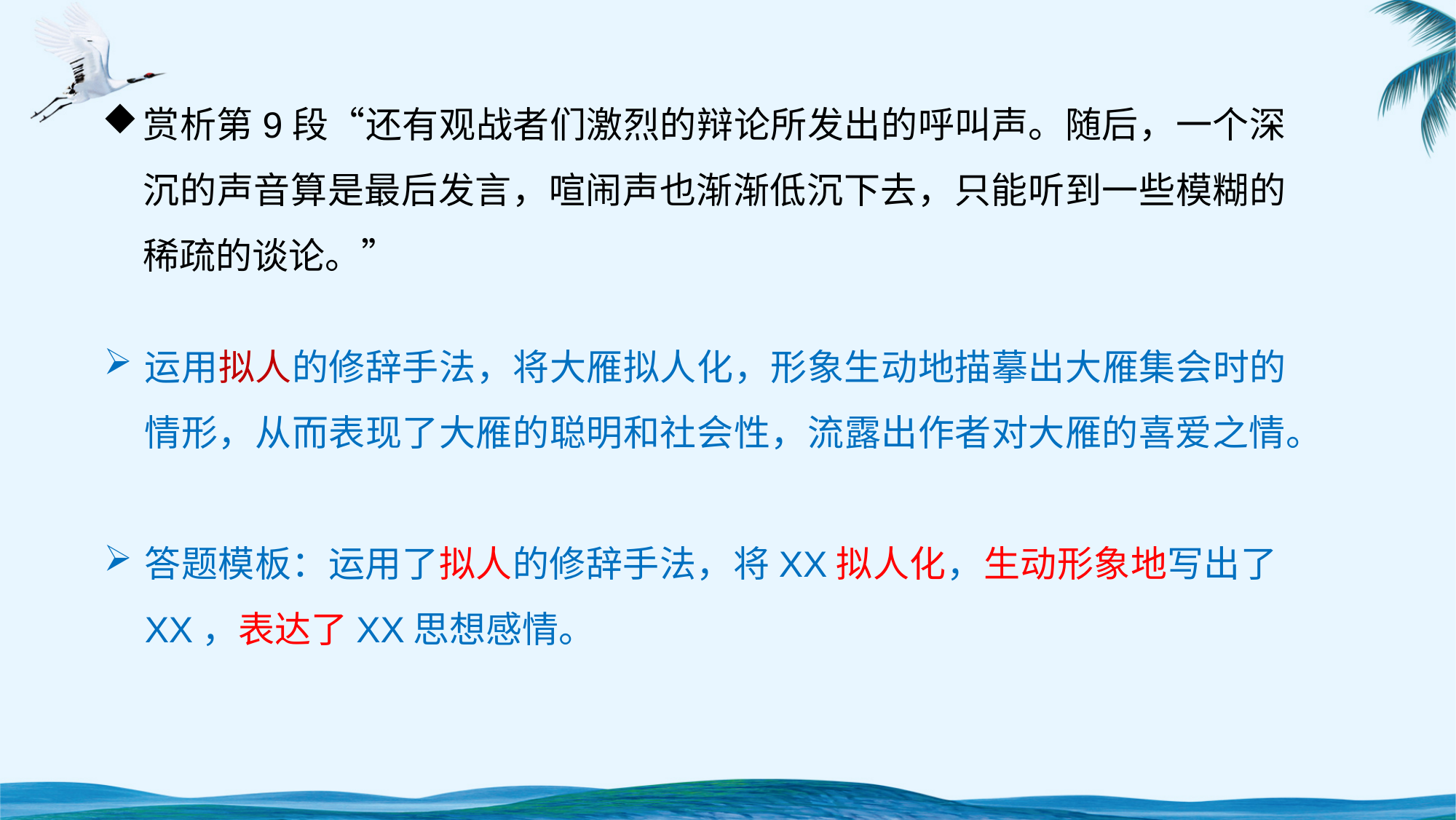

赏析第9段“还有观战者们激烈的辩论所发出的呼叫声。随后，一个深沉的声音算是最后发言，喧闹声也渐渐低沉下去，只能听到一些模糊的稀疏的谈论。”
运用拟人的修辞手法，将大雁拟人化，形象生动地描摹出大雁集会时的情形，从而表现了大雁的聪明和社会性，流露出作者对大雁的喜爱之情。

答题模板：运用了拟人的修辞手法，将XX拟人化，生动形象地写出了XX，表达了XX思想感情。